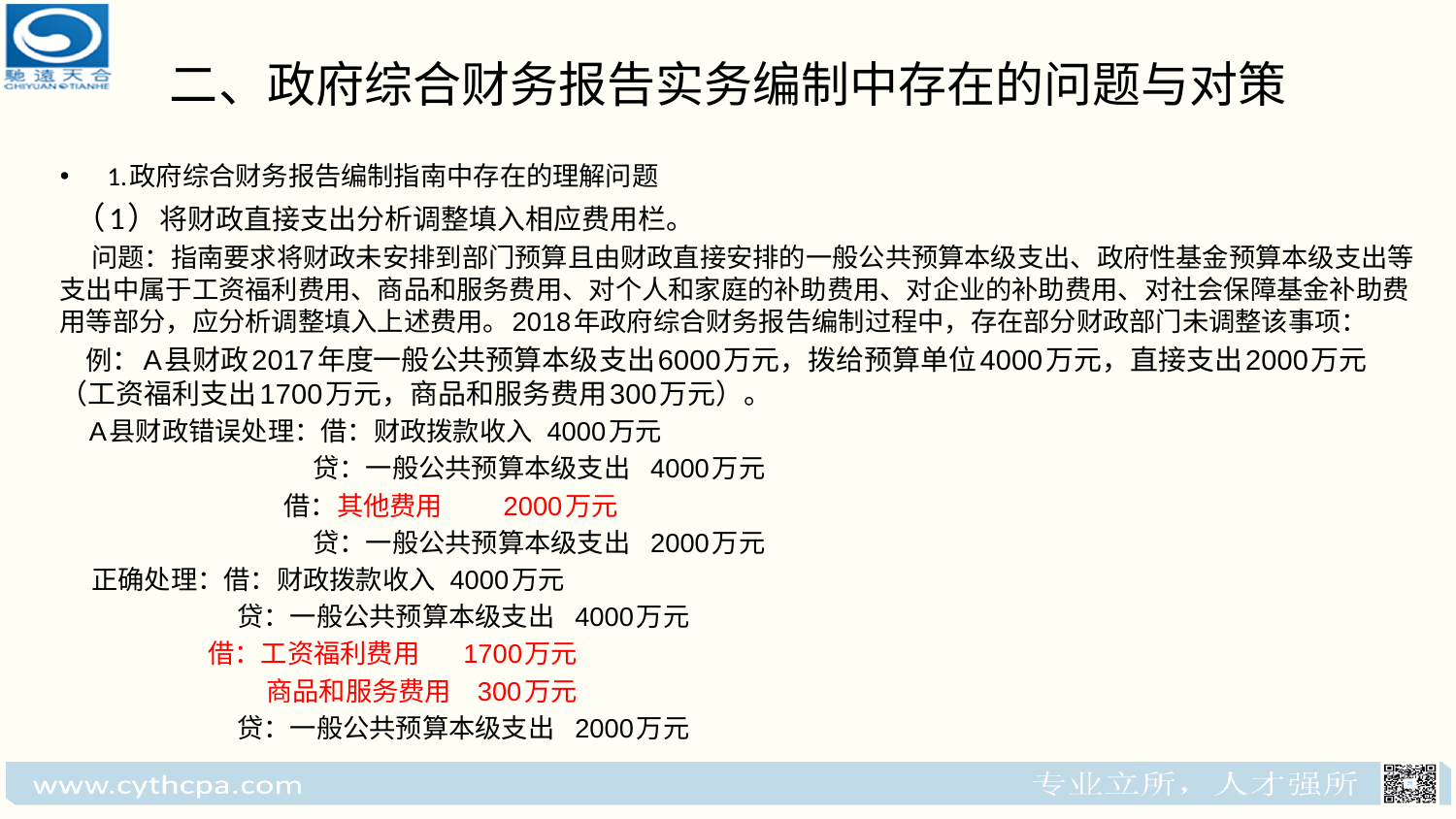

# 二、政府综合财务报告实务编制中存在的问题与对策
1.政府综合财务报告编制指南中存在的理解问题
  （1）将财政直接支出分析调整填入相应费用栏。
     问题：指南要求将财政未安排到部门预算且由财政直接安排的一般公共预算本级支出、政府性基金预算本级支出等支出中属于工资福利费用、商品和服务费用、对个人和家庭的补助费用、对企业的补助费用、对社会保障基金补助费用等部分，应分析调整填入上述费用。2018年政府综合财务报告编制过程中，存在部分财政部门未调整该事项：
    例：A县财政2017年度一般公共预算本级支出6000万元，拨给预算单位4000万元，直接支出2000万元（工资福利支出1700万元，商品和服务费用300万元）。
    A县财政错误处理：借：财政拨款收入  4000万元
                                           贷：一般公共预算本级支出   4000万元
                                      借：其他费用          2000万元
                                           贷：一般公共预算本级支出   2000万元
     正确处理：借：财政拨款收入  4000万元
                              贷：一般公共预算本级支出   4000万元
                         借：工资福利费用       1700万元
                                   商品和服务费用    300万元
                              贷：一般公共预算本级支出   2000万元